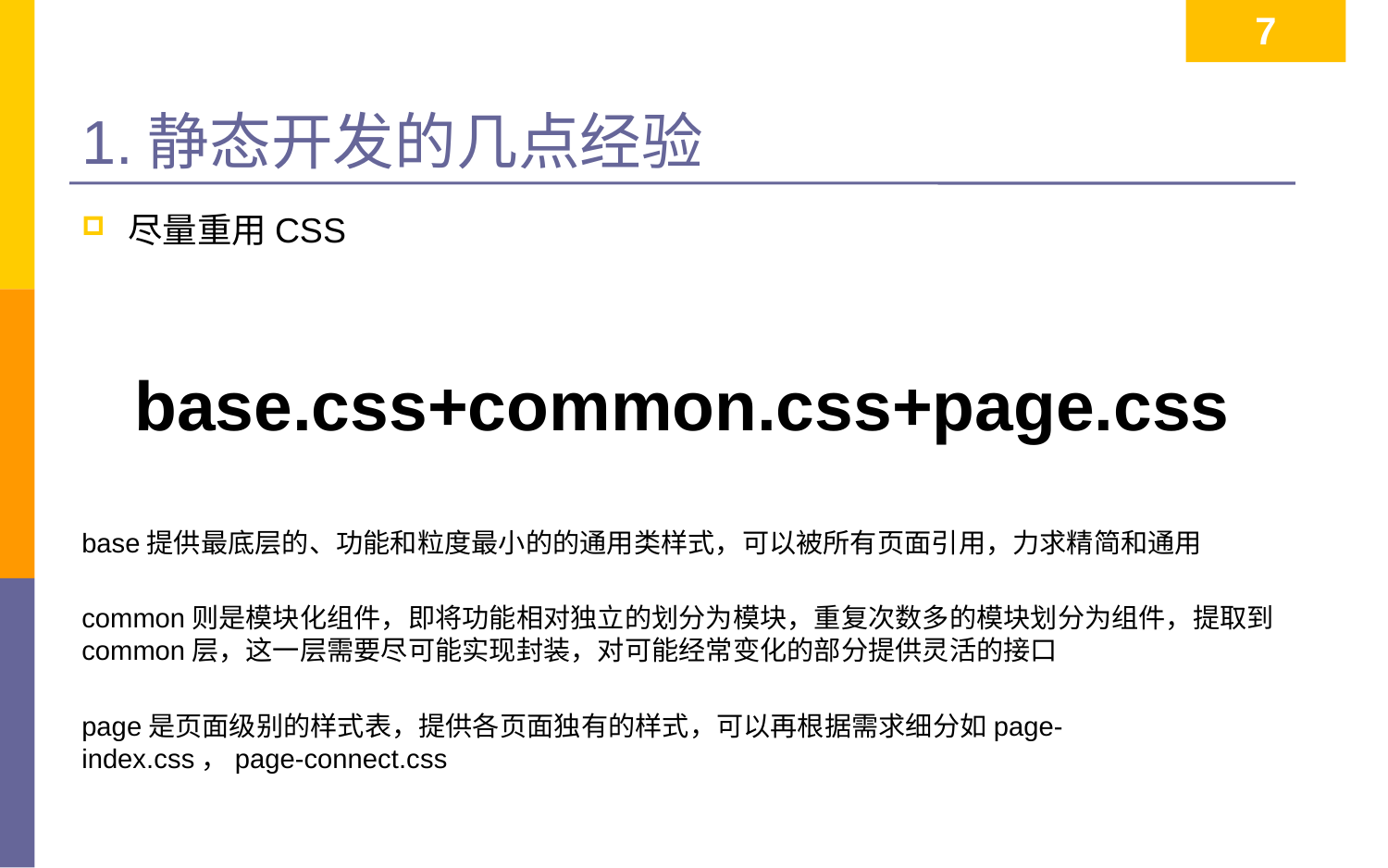

7
# 1.静态开发的几点经验

尽量重用CSS

base.css+common.css+page.css

base提供最底层的、功能和粒度最小的的通用类样式，可以被所有页面引用，力求精简和通用

common则是模块化组件，即将功能相对独立的划分为模块，重复次数多的模块划分为组件，提取到common层，这一层需要尽可能实现封装，对可能经常变化的部分提供灵活的接口

page是页面级别的样式表，提供各页面独有的样式，可以再根据需求细分如page-index.css，page-connect.css